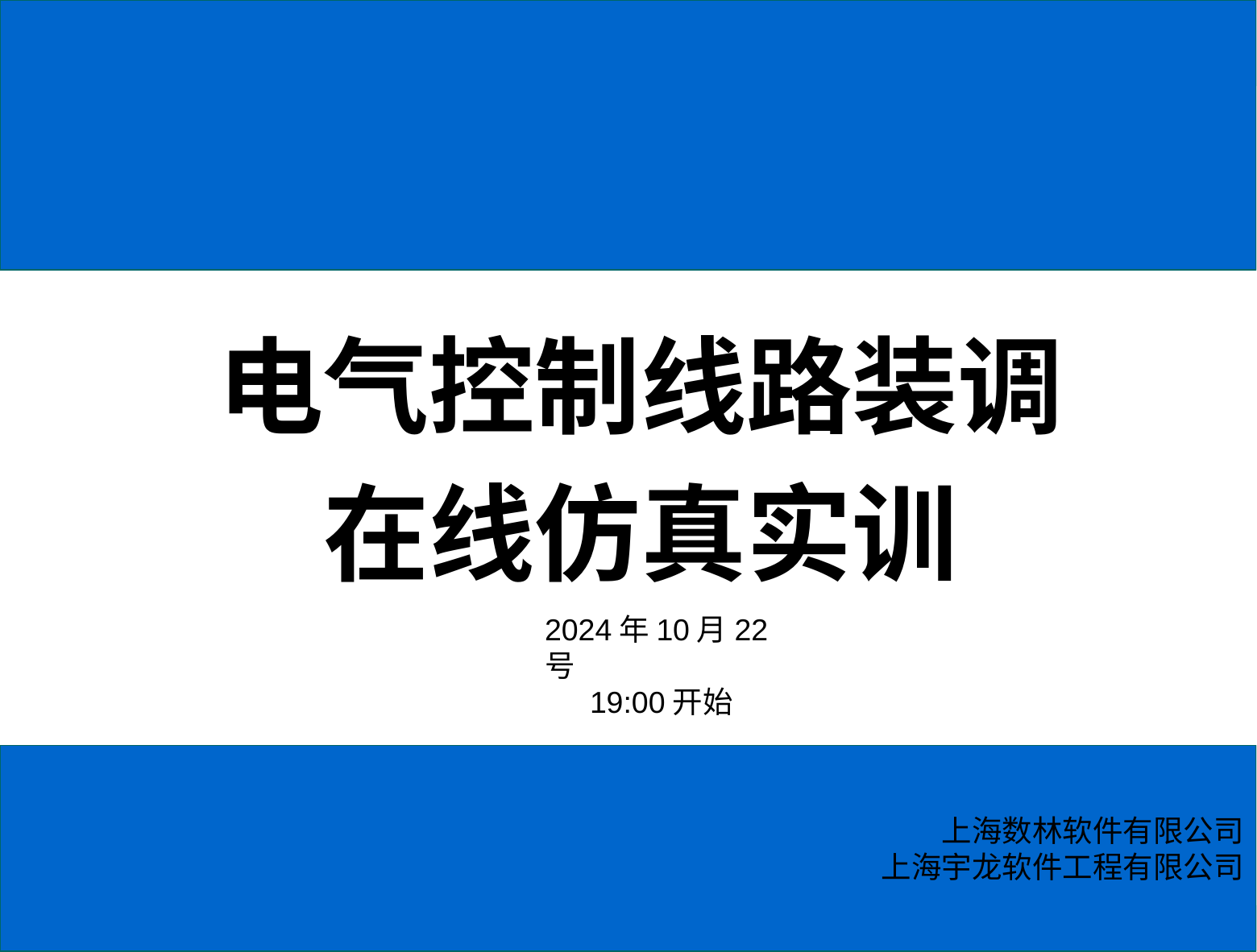

电气控制线路装调
在线仿真实训
2024年10月22号
19:00开始
上海数林软件有限公司
上海宇龙软件工程有限公司